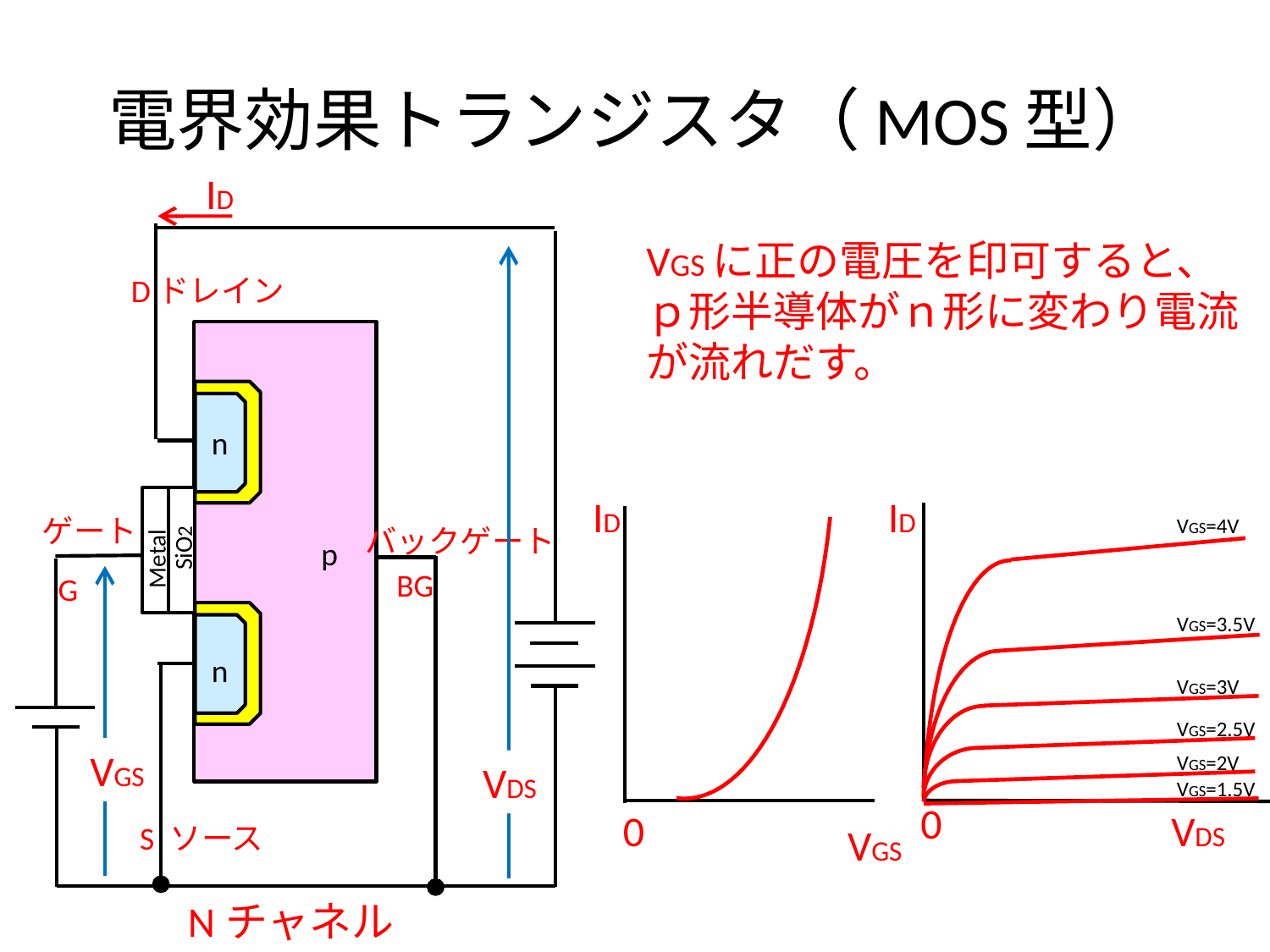

# 電界効果トランジスタ（MOS型）
ID

VGSに正の電圧を印可すると、ｐ形半導体がｎ形に変わり電流が流れだす。
D
ドレイン

n

ID
ID

ゲート
VGS=4V
バックゲート
SiO2
p
Metal
BG
G
VGS=3.5V

n
VGS=3V
VGS=2.5V

VGS
VGS=2V

VDS
VGS=1.5V

0
0
VDS
S
ソース
VGS
Nチャネル